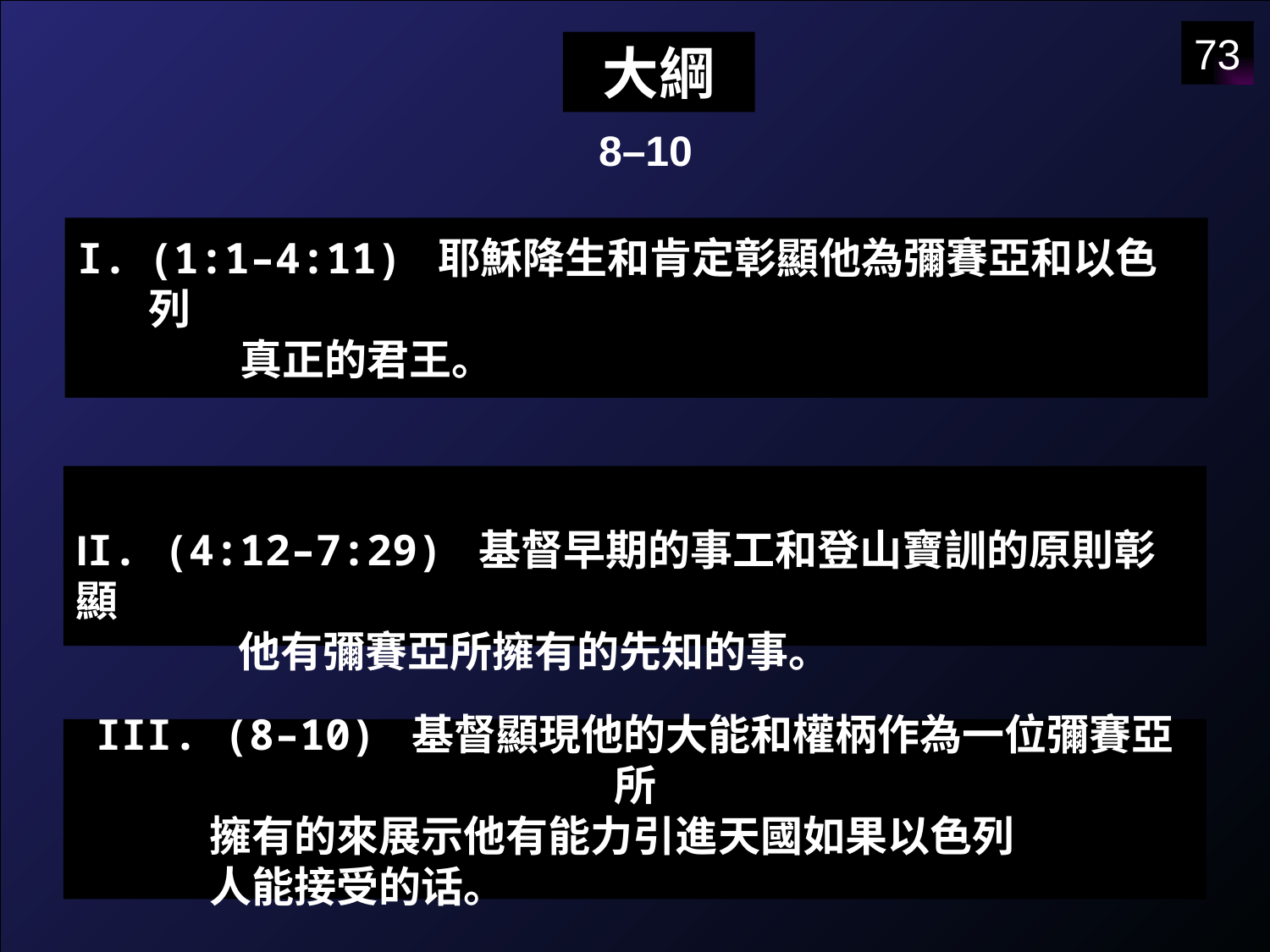

73
大綱
8–10

(1:1–4:11) 耶穌降生和肯定彰顯他為彌賽亞和以色列
                真正的君王。

II. (4:12–7:29) 基督早期的事工和登山寶訓的原則彰顯
                他有彌賽亞所擁有的先知的事。

III. (8–10) 基督顯現他的大能和權柄作為一位彌賽亞所
             擁有的來展示他有能力引進天國如果以色列
             人能接受的话。